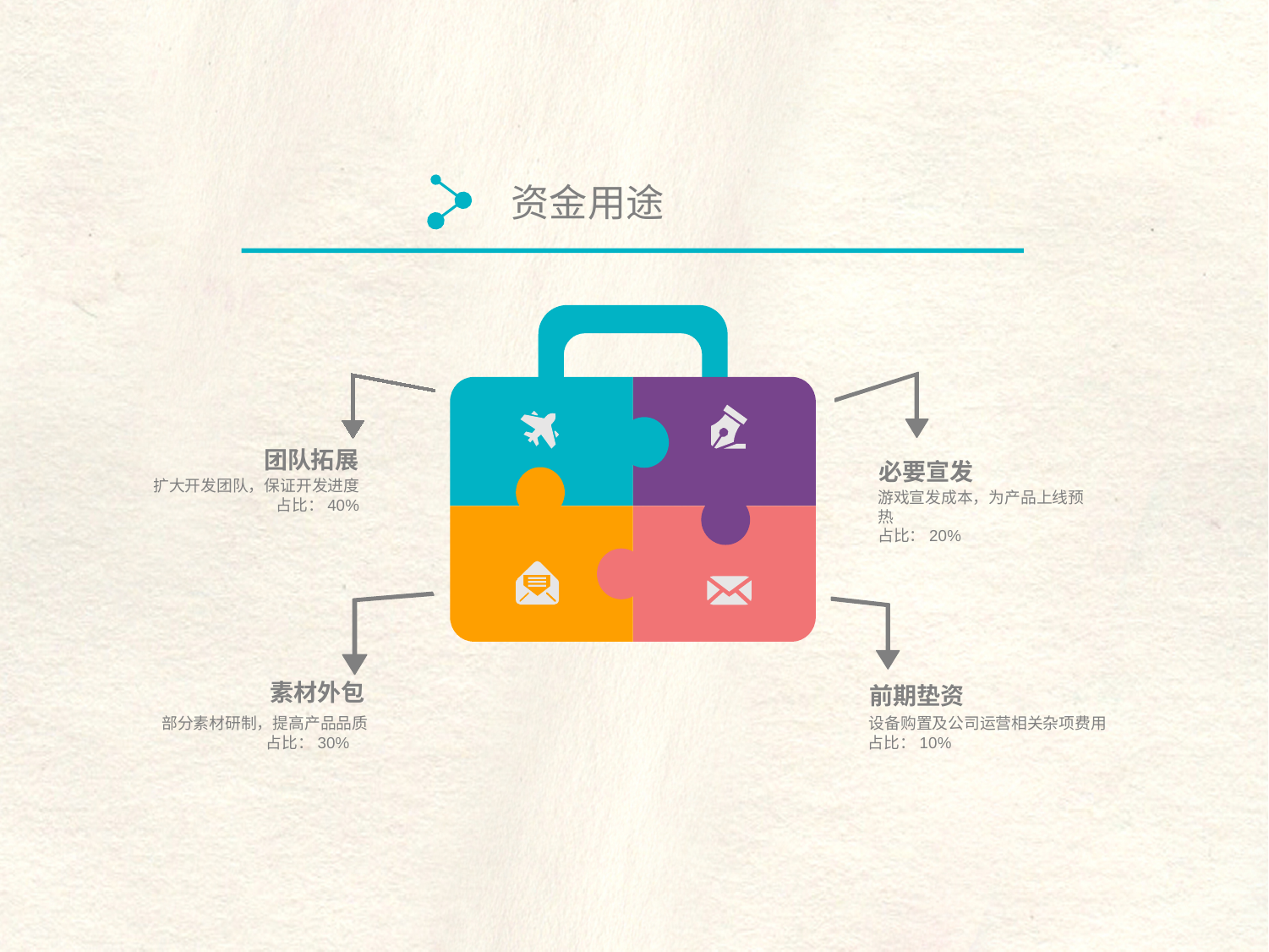

资金用途

团队拓展
扩大开发团队，保证开发进度
占比：40%
必要宣发
游戏宣发成本，为产品上线预热
占比：20%

素材外包
部分素材研制，提高产品品质
                            占比：30%
前期垫资
设备购置及公司运营相关杂项费用
         占比：10%